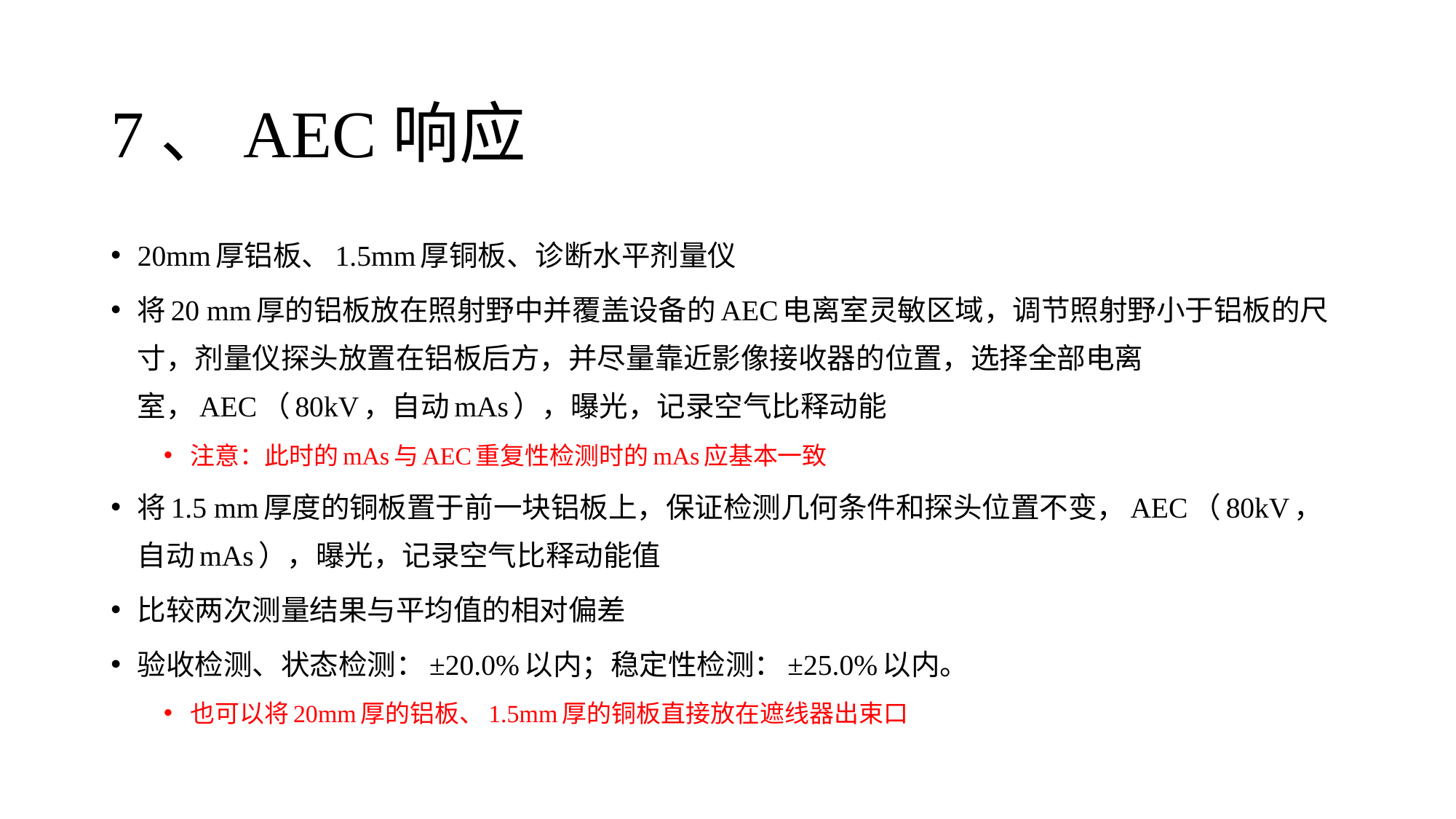

# 7、AEC响应
20mm厚铝板、1.5mm厚铜板、诊断水平剂量仪
将20 mm厚的铝板放在照射野中并覆盖设备的AEC电离室灵敏区域，调节照射野小于铝板的尺寸，剂量仪探头放置在铝板后方，并尽量靠近影像接收器的位置，选择全部电离室，AEC（80kV，自动mAs），曝光，记录空气比释动能
注意：此时的mAs与AEC重复性检测时的mAs应基本一致
将1.5 mm厚度的铜板置于前一块铝板上，保证检测几何条件和探头位置不变，AEC（80kV，自动mAs），曝光，记录空气比释动能值
比较两次测量结果与平均值的相对偏差
验收检测、状态检测：±20.0%以内；稳定性检测：±25.0%以内。
也可以将20mm厚的铝板、1.5mm厚的铜板直接放在遮线器出束口